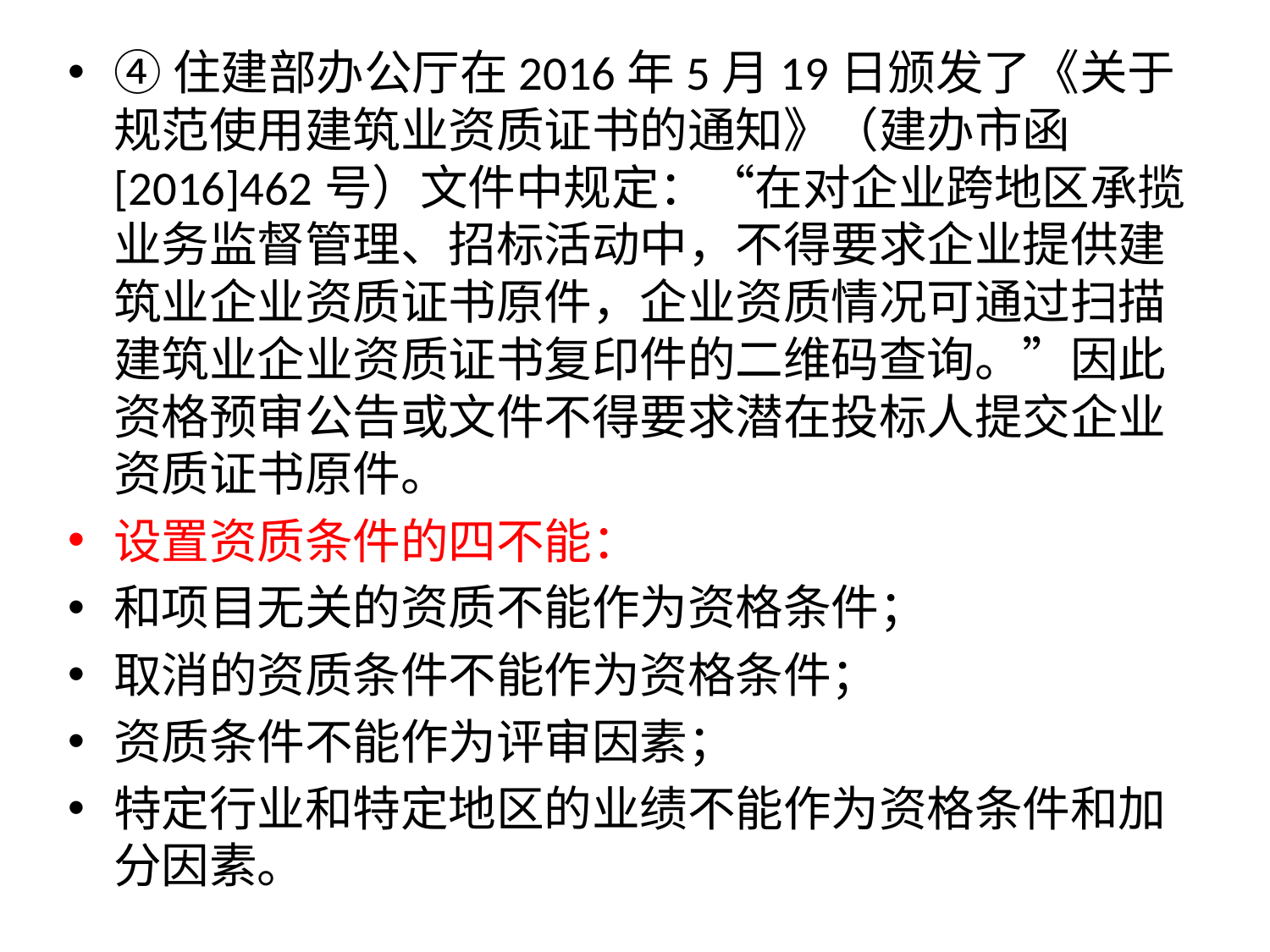

④住建部办公厅在2016年5月19日颁发了《关于规范使用建筑业资质证书的通知》（建办市函[2016]462号）文件中规定：“在对企业跨地区承揽业务监督管理、招标活动中，不得要求企业提供建筑业企业资质证书原件，企业资质情况可通过扫描建筑业企业资质证书复印件的二维码查询。”因此资格预审公告或文件不得要求潜在投标人提交企业资质证书原件。
设置资质条件的四不能：
和项目无关的资质不能作为资格条件；
取消的资质条件不能作为资格条件；
资质条件不能作为评审因素；
特定行业和特定地区的业绩不能作为资格条件和加分因素。